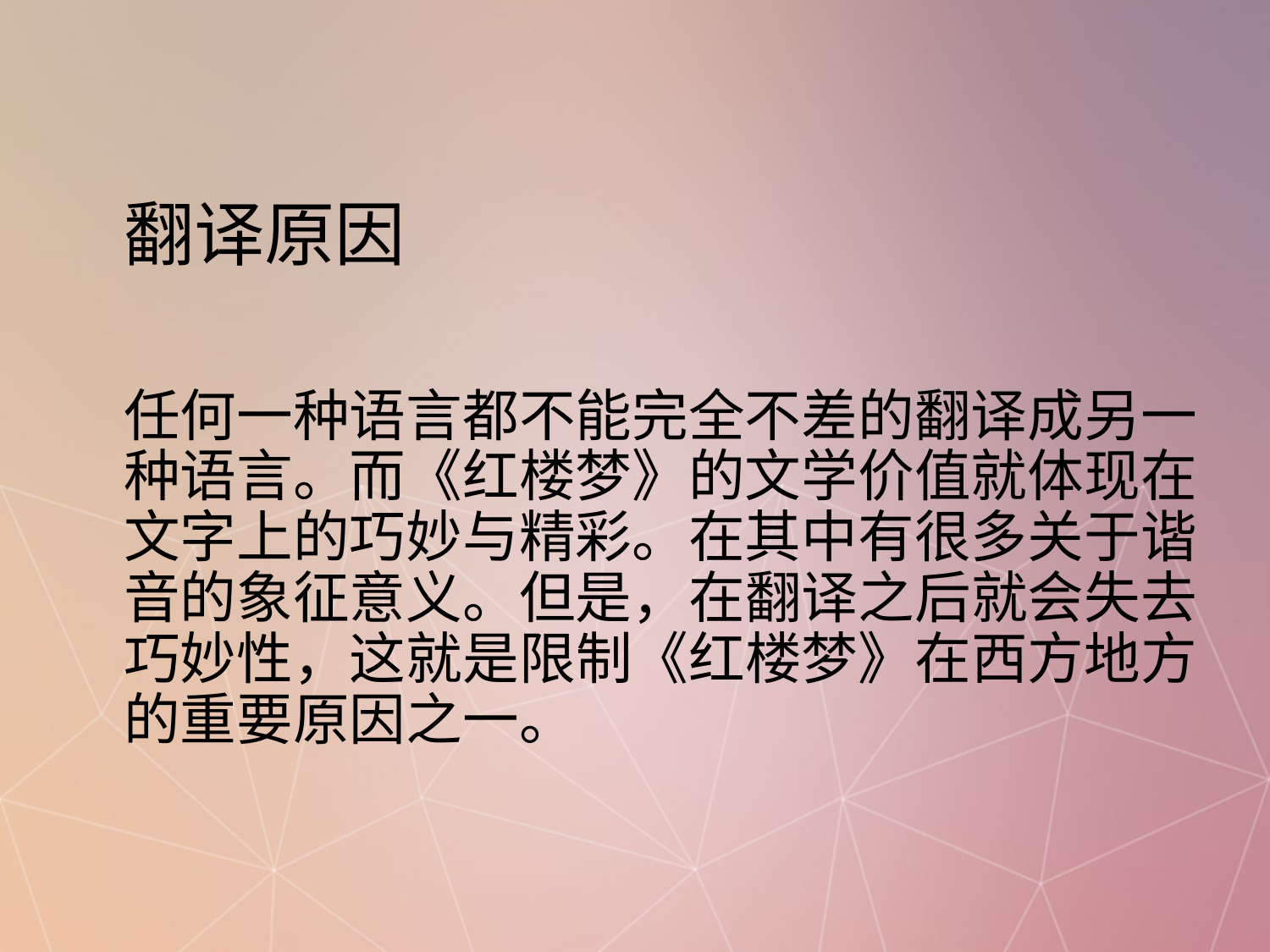

翻译原因

任何一种语言都不能完全不差的翻译成另一种语言。而《红楼梦》的文学价值就体现在文字上的巧妙与精彩。在其中有很多关于谐音的象征意义。但是，在翻译之后就会失去巧妙性，这就是限制《红楼梦》在西方地方的重要原因之一。